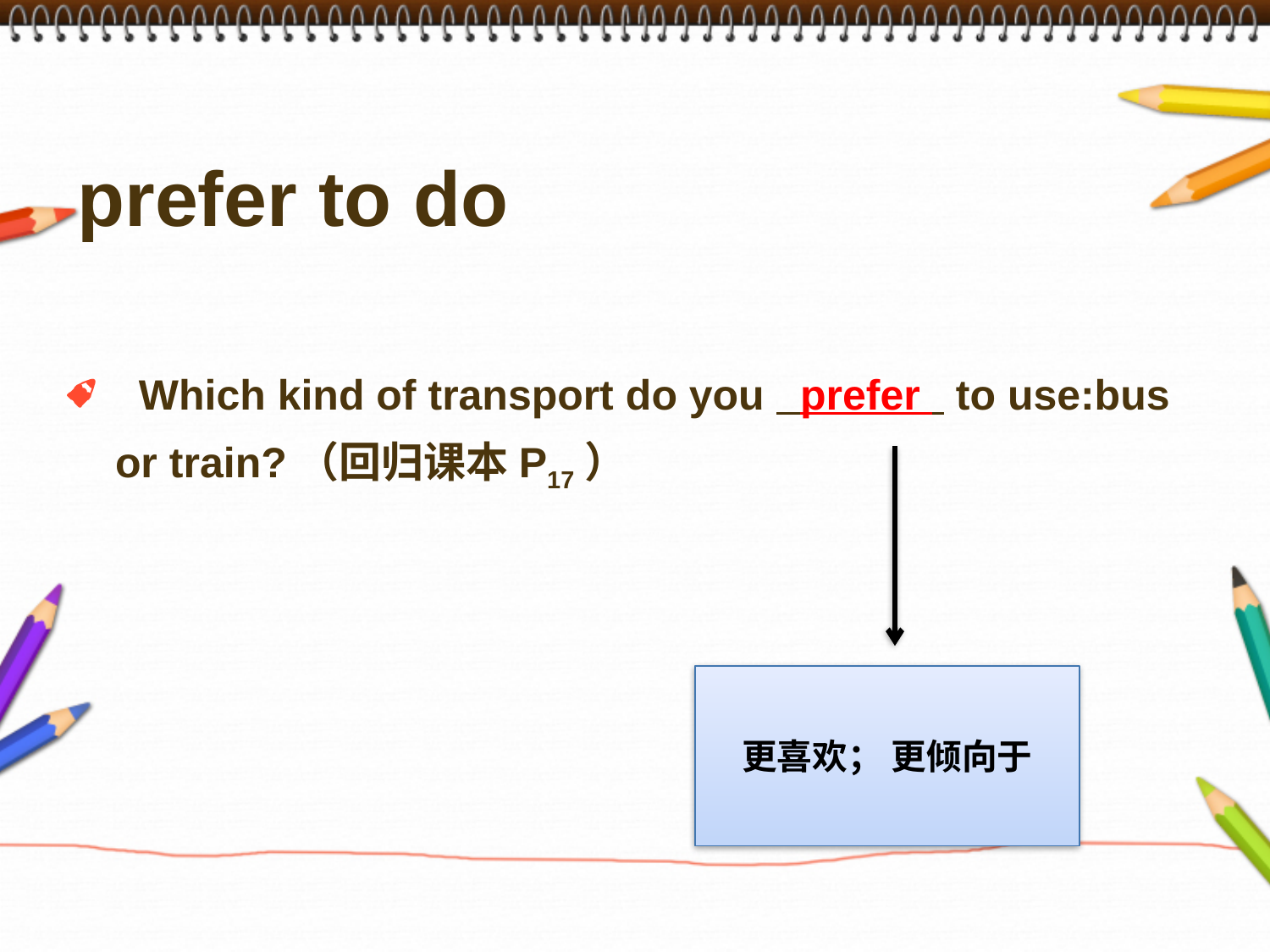

prefer to do
  Which kind of transport do you   prefer   to use:bus or train?（回归课本P17）
更喜欢； 更倾向于